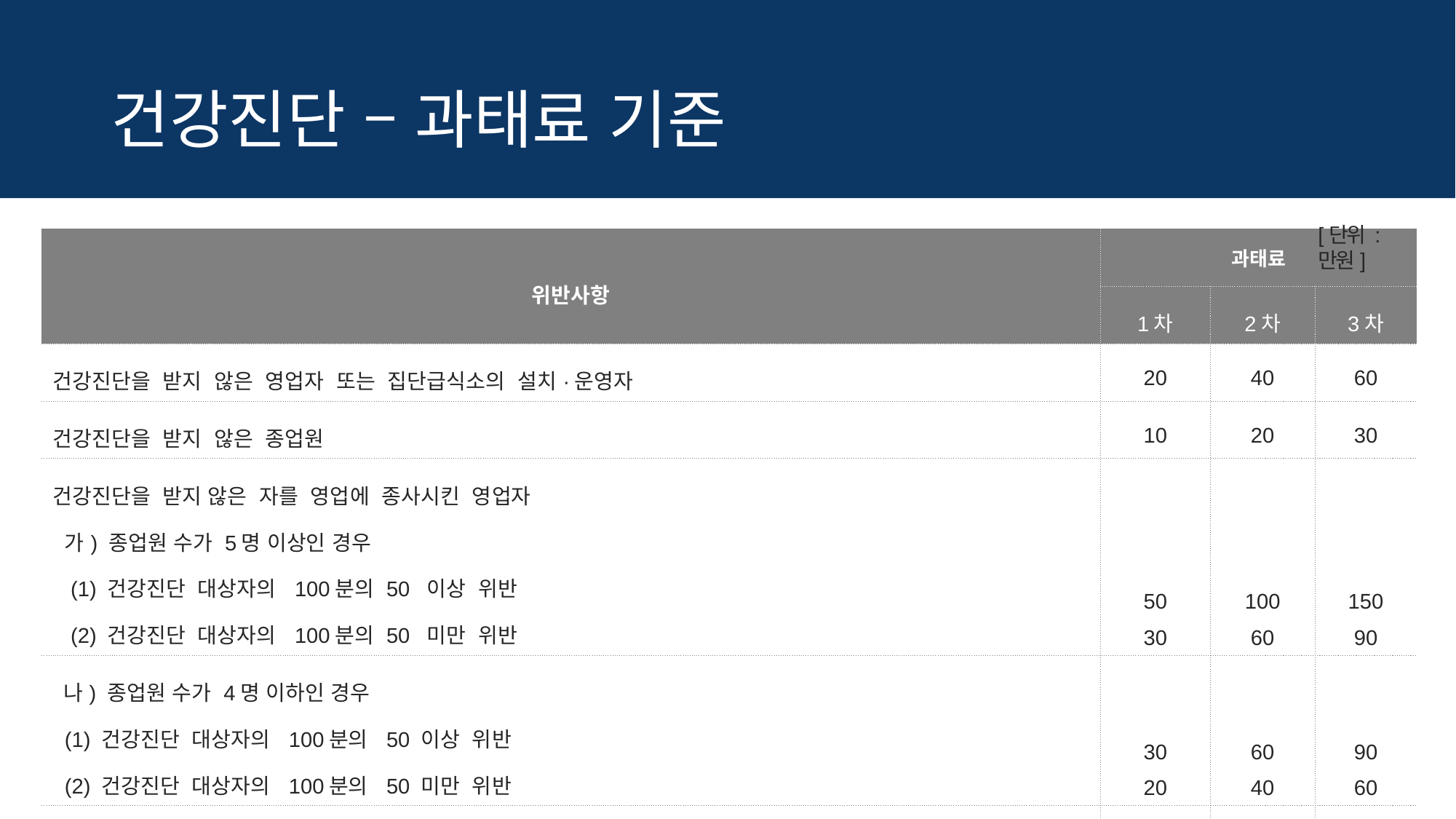

# 건강진단 – 과태료 기준
[단위 : 만원]
| 위반사항 | 과태료 |  |  |
| --- | --- | --- | --- |
|  | 1차 | 2차 | 3차 |
| 건강진단을 받지 않은 영업자 또는 집단급식소의 설치·운영자 | 20 | 40 | 60 |
| 건강진단을 받지 않은 종업원 | 10 | 20 | 30 |
| 건강진단을 받지 않은 자를 영업에 종사시킨 영업자 가) 종업원 수가 5명 이상인 경우 (1) 건강진단 대상자의 100분의 50 이상 위반 (2) 건강진단 대상자의 100분의 50 미만 위반 | 50 30 | 100 60 | 150 90 |
| 나) 종업원 수가 4명 이하인 경우 (1) 건강진단 대상자의 100분의 50 이상 위반 (2) 건강진단 대상자의 100분의 50 미만 위반 | 30 20 | 60 40 | 90 60 |
| 건강진단 결과 다른 사람에게 위해를 끼칠 우려가 있는 질병이 있다고 인정된 자를 영업에 종사시킨 영업자 | 100 | 200 | 300 |